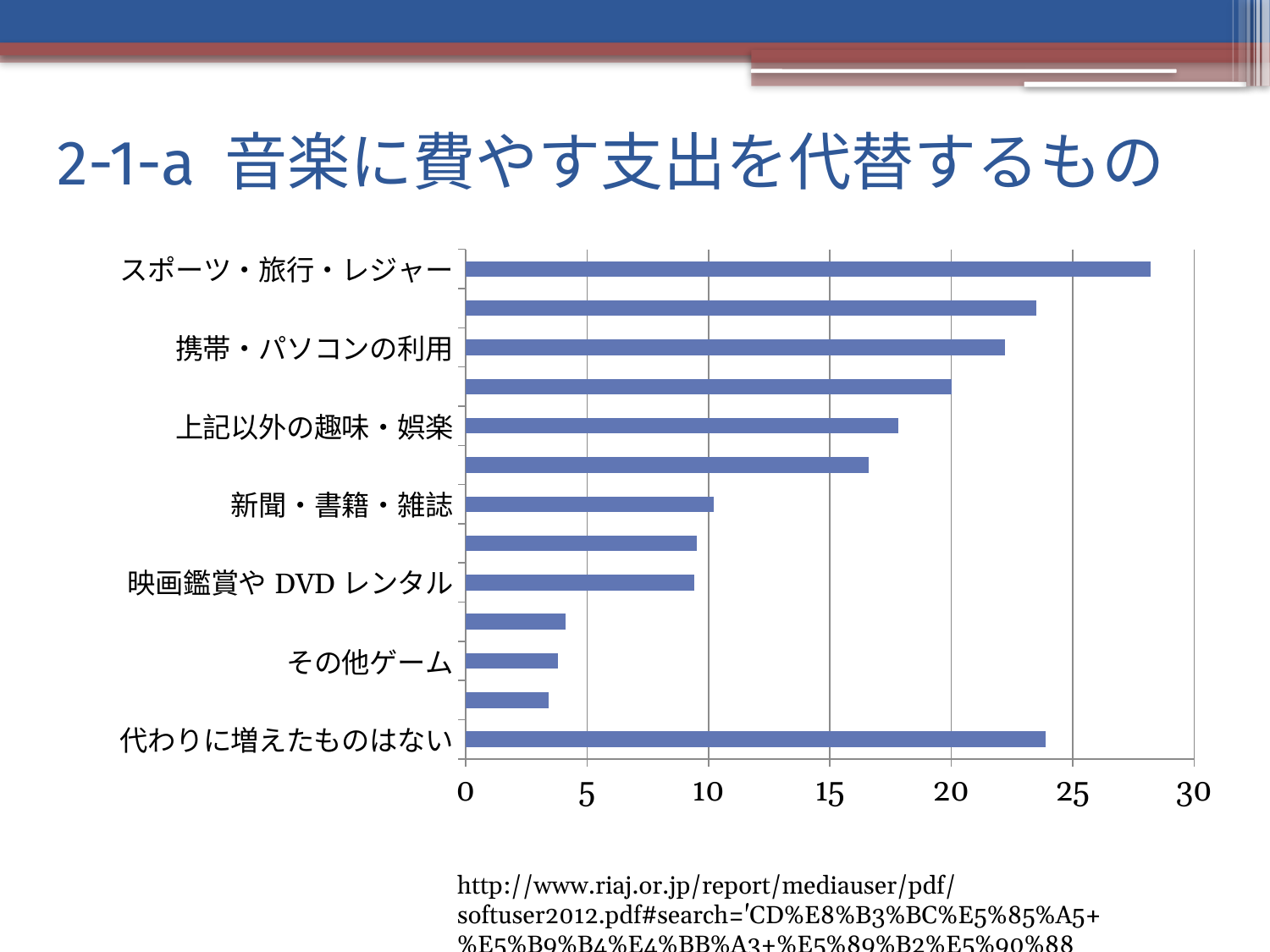

# 2-1-a 音楽に費やす支出を代替するもの

### Chart

| Category | 系列 1 |
|---|---|
| 代わりに増えたものはない | 23.9 |
| その他 | 3.4 |
| その他ゲーム | 3.8 |
| 有料放送 | 4.1 |
| 映画鑑賞やDVDレンタル | 9.4 |
| 学習・習い事 | 9.5 |
| 新聞・書籍・雑誌 | 10.2 |
| ファッション | 16.6 |
| 上記以外の趣味・娯楽 | 17.8 |
| 生活費 | 20.0 |
| 携帯・パソコンの利用 | 22.2 |
| 外食など交際費 | 23.5 |
| スポーツ・旅行・レジャー | 28.2 |
http://www.riaj.or.jp/report/mediauser/pdf/softuser2012.pdf#search='CD%E8%B3%BC%E5%85%A5+%E5%B9%B4%E4%BB%A3+%E5%89%B2%E5%90%88